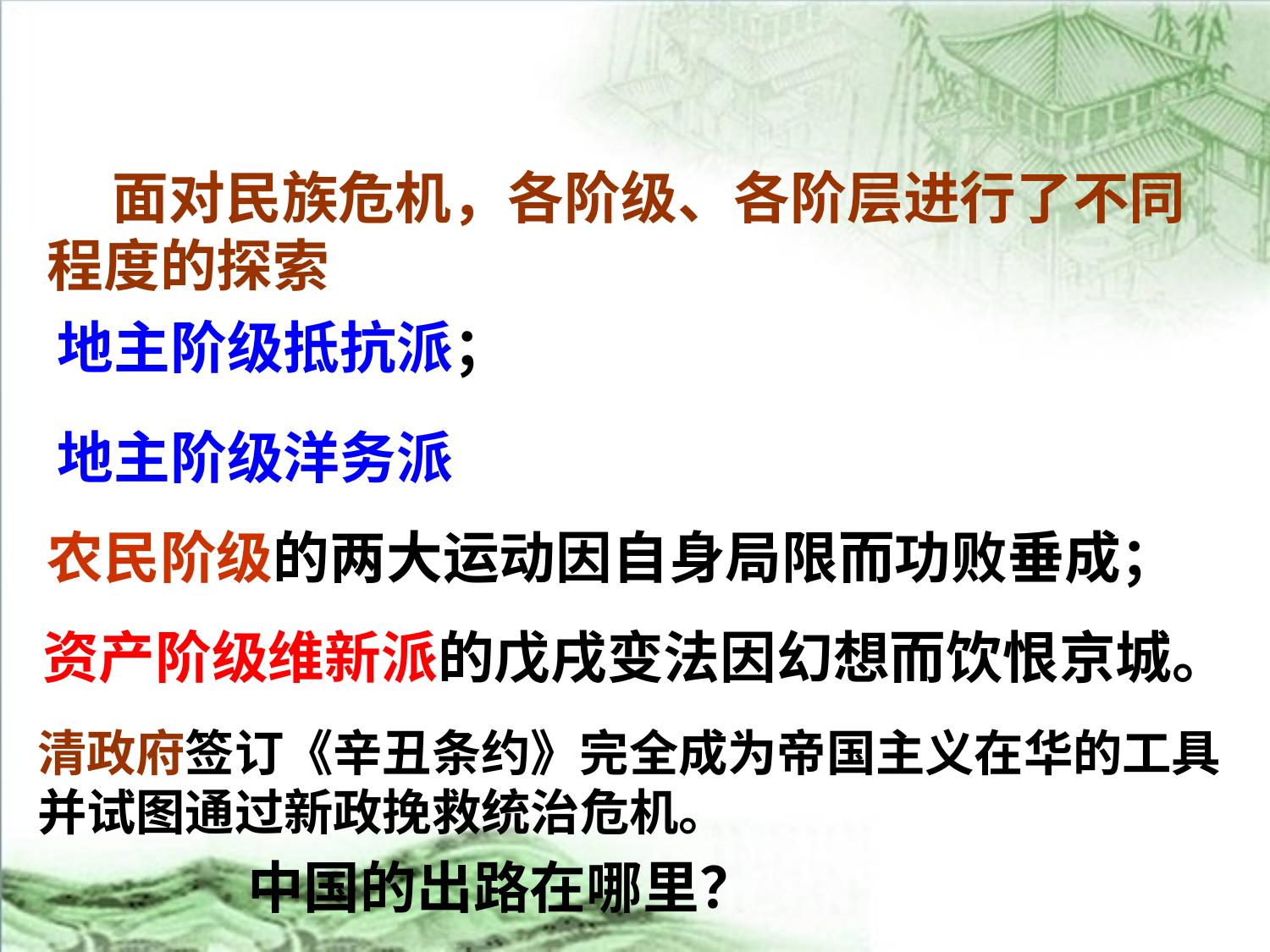

面对民族危机，各阶级、各阶层进行了不同程度的探索
地主阶级抵抗派；
地主阶级洋务派
农民阶级的两大运动因自身局限而功败垂成；
资产阶级维新派的戊戌变法因幻想而饮恨京城。
清政府签订《辛丑条约》完全成为帝国主义在华的工具
并试图通过新政挽救统治危机。
中国的出路在哪里？